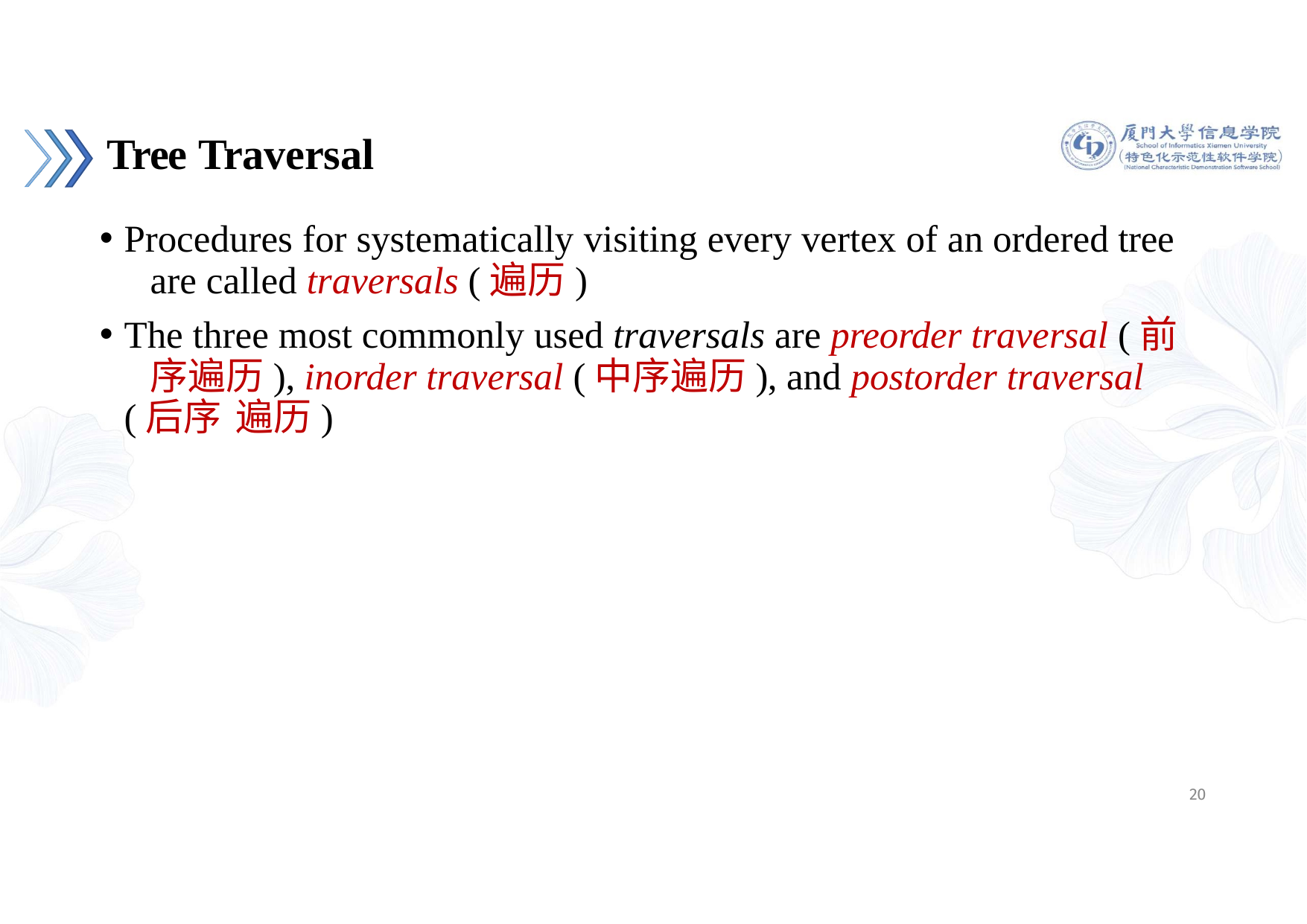

# Tree Traversal
Procedures for systematically visiting every vertex of an ordered tree 	are called traversals (遍历)
The three most commonly used traversals are preorder traversal (前	序遍历), inorder traversal (中序遍历), and postorder traversal (后序	遍历)
20